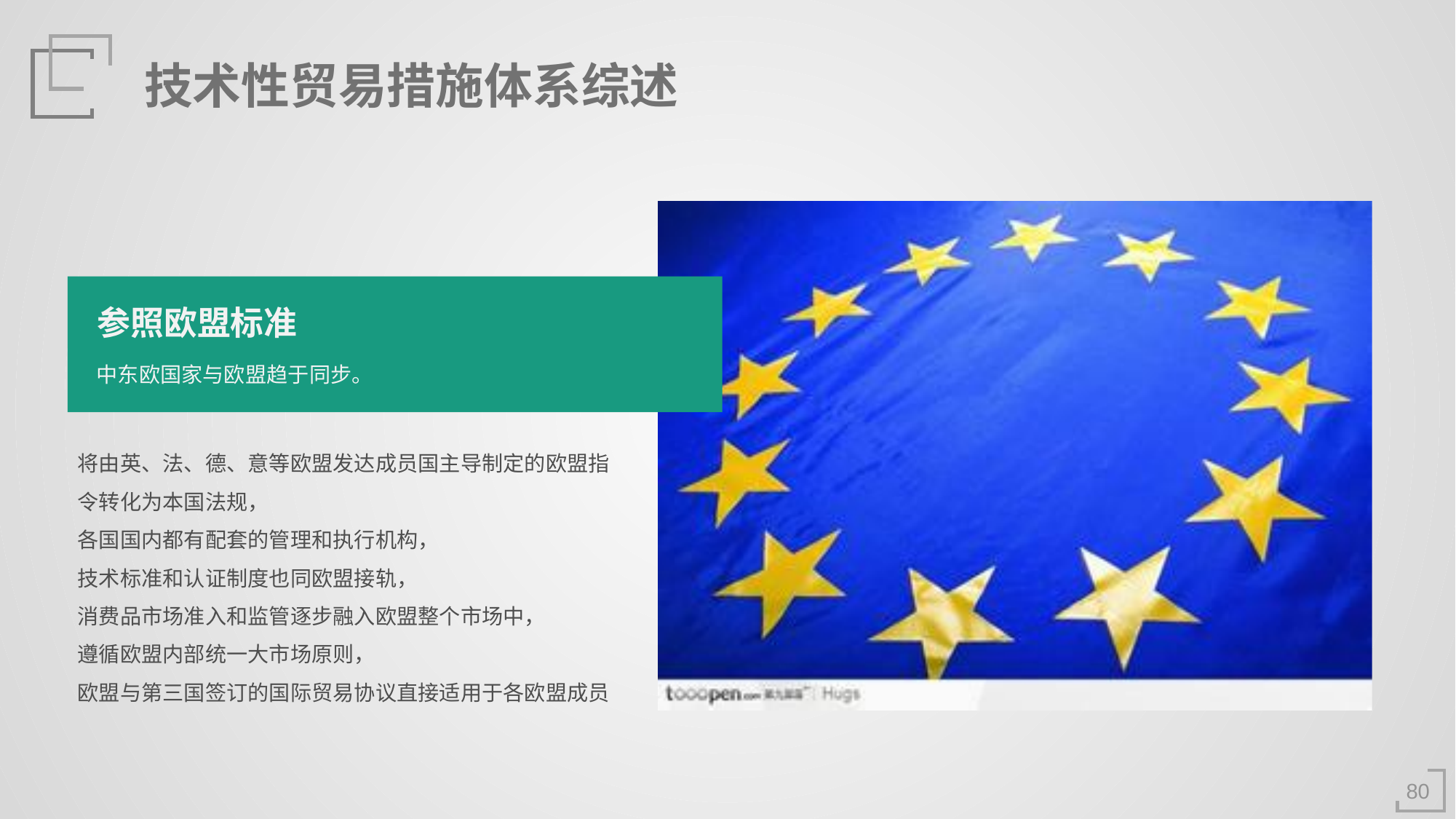

技术性贸易措施体系综述

参照欧盟标准
中东欧国家与欧盟趋于同步。
将由英、法、德、意等欧盟发达成员国主导制定的欧盟指令转化为本国法规，
各国国内都有配套的管理和执行机构，
技术标准和认证制度也同欧盟接轨，
消费品市场准入和监管逐步融入欧盟整个市场中，
遵循欧盟内部统一大市场原则，
欧盟与第三国签订的国际贸易协议直接适用于各欧盟成员